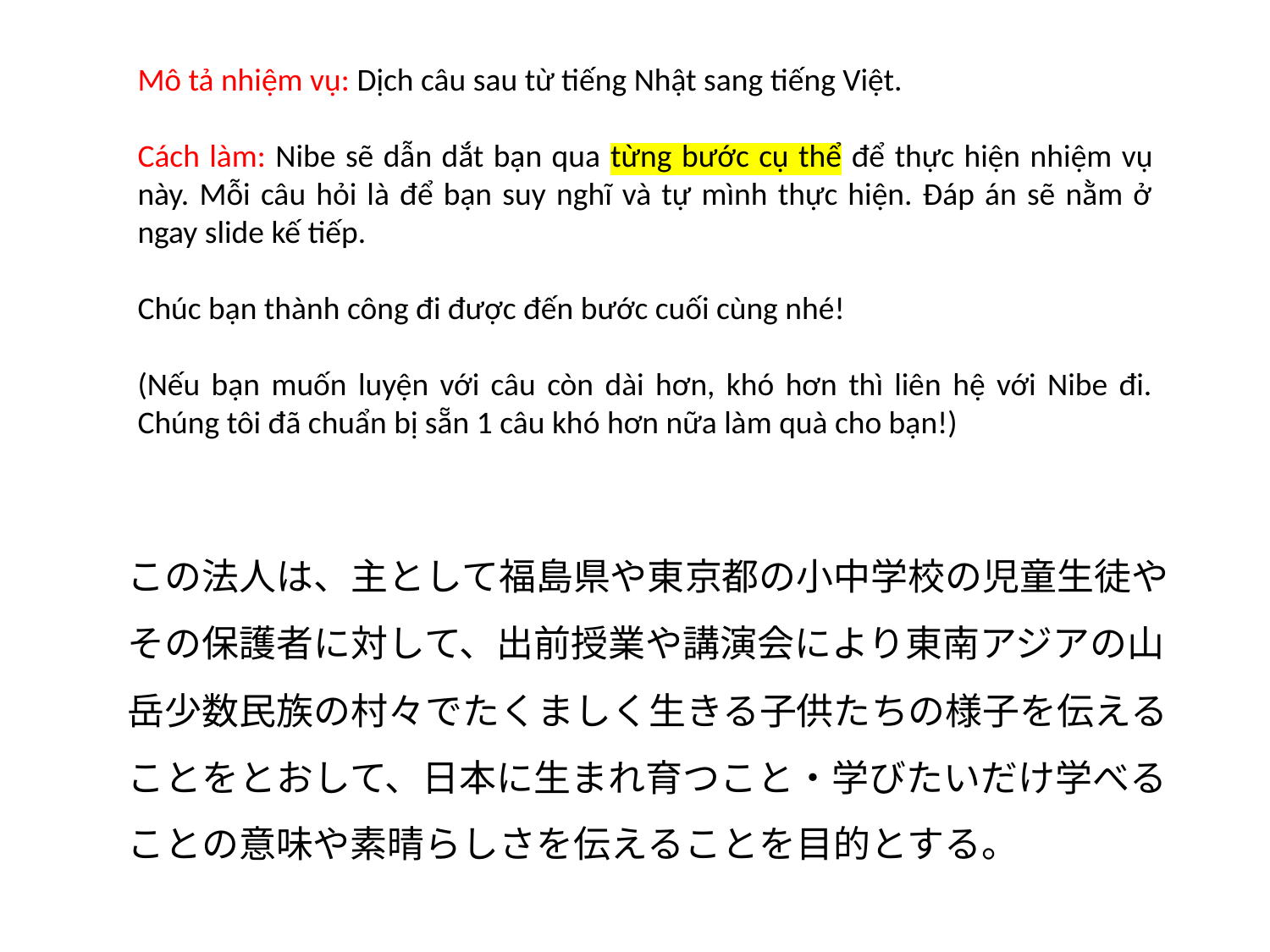

Mô tả nhiệm vụ: Dịch câu sau từ tiếng Nhật sang tiếng Việt.

Cách làm: Nibe sẽ dẫn dắt bạn qua từng bước cụ thể để thực hiện nhiệm vụ này. Mỗi câu hỏi là để bạn suy nghĩ và tự mình thực hiện. Đáp án sẽ nằm ở ngay slide kế tiếp.

Chúc bạn thành công đi được đến bước cuối cùng nhé!

(Nếu bạn muốn luyện với câu còn dài hơn, khó hơn thì liên hệ với Nibe đi. Chúng tôi đã chuẩn bị sẵn 1 câu khó hơn nữa làm quà cho bạn!)
# この法人は、主として福島県や東京都の小中学校の児童生徒やその保護者に対して、出前授業や講演会により東南アジアの山岳少数民族の村々でたくましく生きる子供たちの様子を伝えることをとおして、日本に生まれ育つこと・学びたいだけ学べることの意味や素晴らしさを伝えることを目的とする。